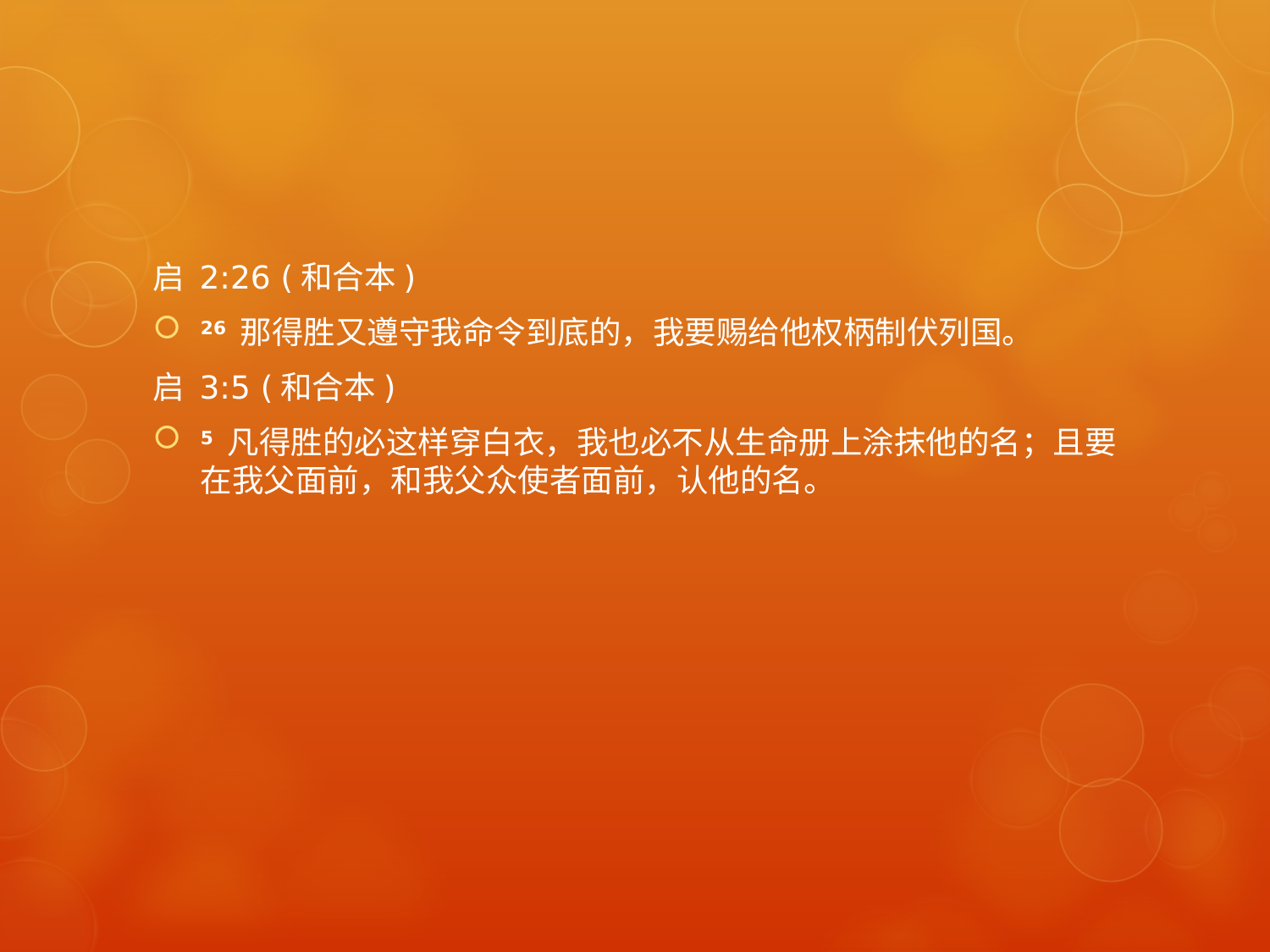

#
启 2:26 (和合本)
26 那得胜又遵守我命令到底的，我要赐给他权柄制伏列国。
启 3:5 (和合本)
5 凡得胜的必这样穿白衣，我也必不从生命册上涂抹他的名；且要在我父面前，和我父众使者面前，认他的名。